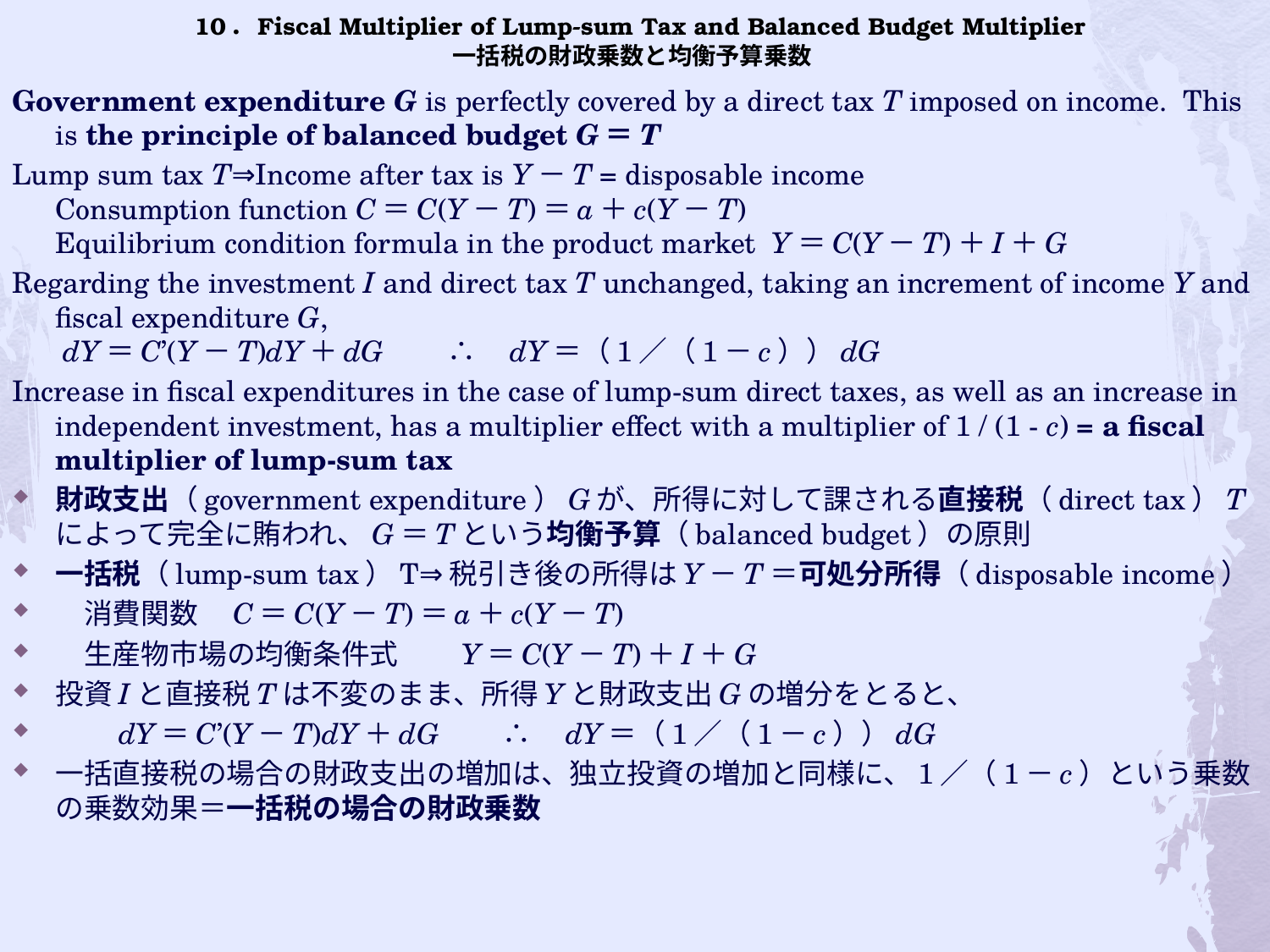

# 10．Fiscal Multiplier of Lump-sum Tax and Balanced Budget Multiplier 一括税の財政乗数と均衡予算乗数
Government expenditure G is perfectly covered by a direct tax T imposed on income.  This is the principle of balanced budget G＝T
Lump sum tax T⇒Income after tax is Y－T = disposable income
Consumption function C＝C(Y－T)＝a＋c(Y－T)
Equilibrium condition formula in the product market  Y＝C(Y－T)＋I＋G
Regarding the investment I and direct tax T unchanged, taking an increment of income Y and fiscal expenditure G,
 dY＝C’(Y－T)dY＋dG　　∴　dY＝（1／（1－c））dG
Increase in fiscal expenditures in the case of lump-sum direct taxes, as well as an increase in independent investment, has a multiplier effect with a multiplier of 1 / (1 - c) = a fiscal multiplier of lump-sum tax
財政支出（government expenditure）Gが、所得に対して課される直接税（direct tax）Tによって完全に賄われ、G＝Tという均衡予算（balanced budget）の原則
一括税（lump-sum tax）T⇒税引き後の所得はY－T＝可処分所得（disposable income）
　消費関数　C＝C(Y－T)＝a＋c(Y－T)
　生産物市場の均衡条件式　　Y＝C(Y－T)＋I＋G
投資Iと直接税Tは不変のまま、所得Yと財政支出Gの増分をとると、
　　dY＝C’(Y－T)dY＋dG　　∴　dY＝（1／（1－c））dG
一括直接税の場合の財政支出の増加は、独立投資の増加と同様に、1／（1－c）という乗数の乗数効果＝一括税の場合の財政乗数